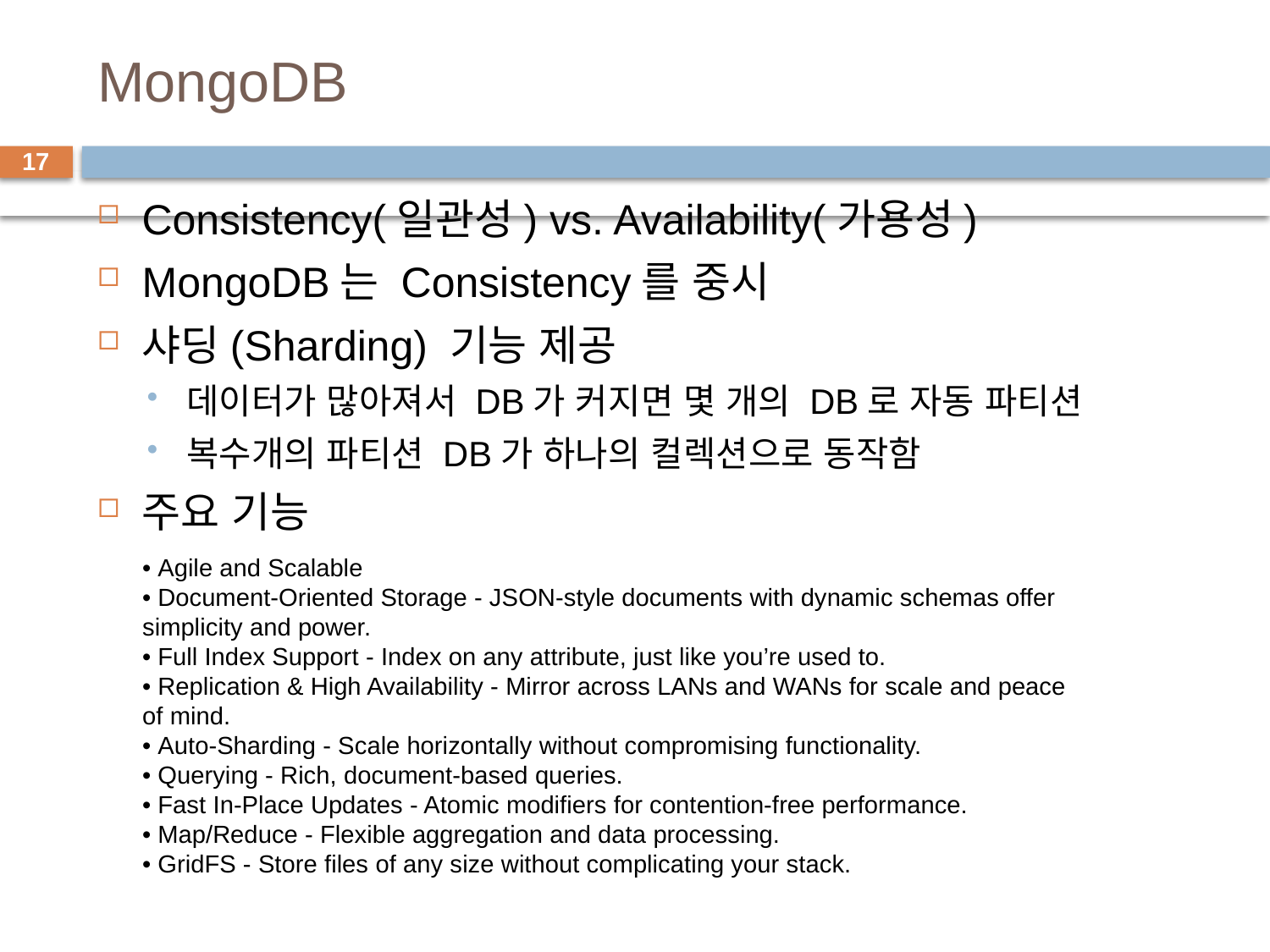

# MongoDB
17
Consistency(일관성) vs. Availability(가용성)
MongoDB는 Consistency를 중시
샤딩(Sharding) 기능 제공
데이터가 많아져서 DB가 커지면 몇 개의 DB로 자동 파티션
복수개의 파티션 DB가 하나의 컬렉션으로 동작함
주요 기능
• Agile and Scalable
• Document-Oriented Storage - JSON-style documents with dynamic schemas offer simplicity and power.
• Full Index Support - Index on any attribute, just like you’re used to.
• Replication & High Availability - Mirror across LANs and WANs for scale and peace of mind.
• Auto-Sharding - Scale horizontally without compromising functionality.
• Querying - Rich, document-based queries.
• Fast In-Place Updates - Atomic modifiers for contention-free performance.
• Map/Reduce - Flexible aggregation and data processing.
• GridFS - Store files of any size without complicating your stack.